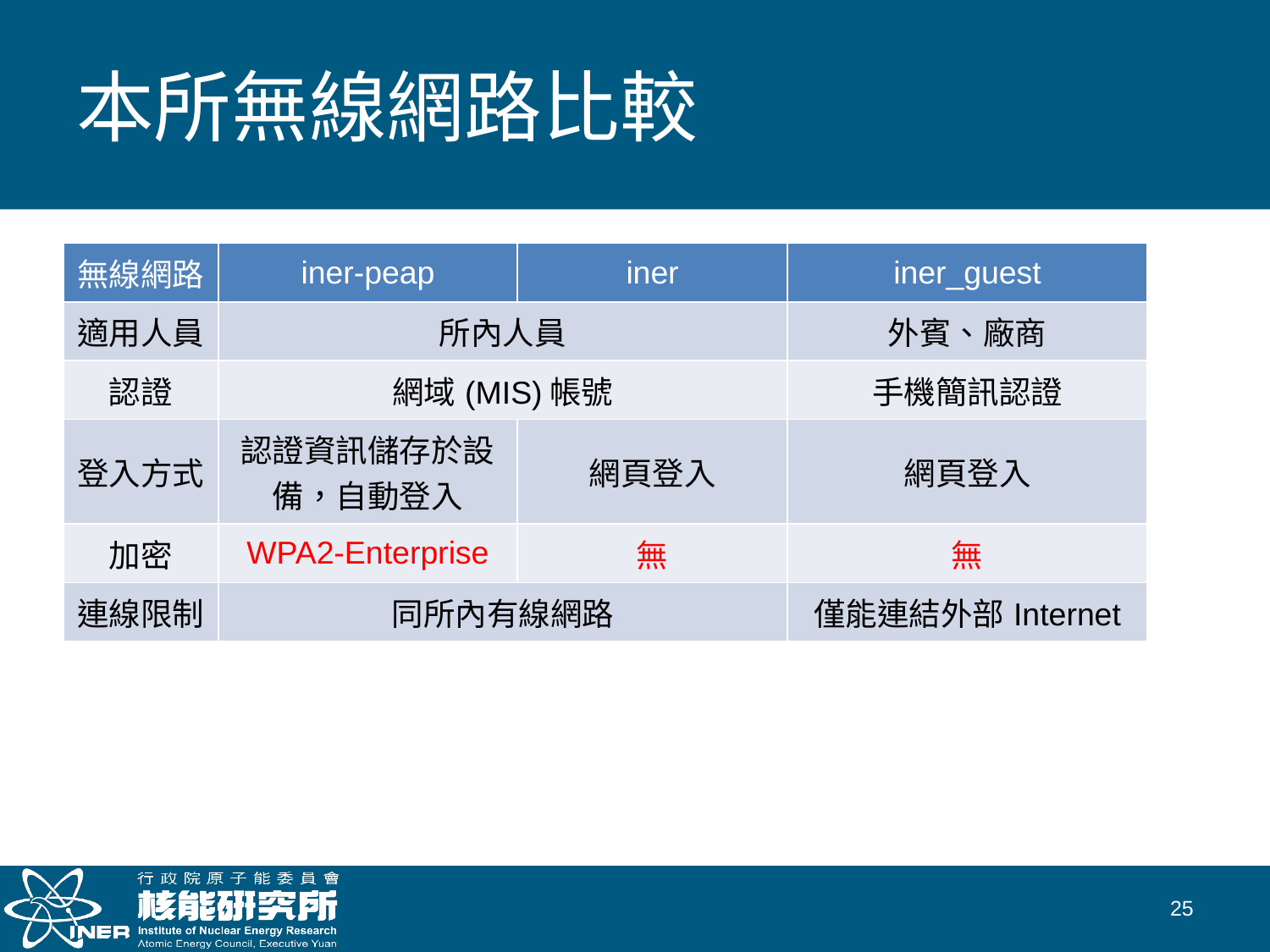

# 本所無線網路比較
| 無線網路 | iner-peap | iner | iner\_guest |
| --- | --- | --- | --- |
| 適用人員 | 所內人員 |  | 外賓、廠商 |
| 認證 | 網域(MIS)帳號 |  | 手機簡訊認證 |
| 登入方式 | 認證資訊儲存於設備，自動登入 | 網頁登入 | 網頁登入 |
| 加密 | WPA2-Enterprise | 無 | 無 |
| 連線限制 | 同所內有線網路 |  | 僅能連結外部Internet |
25